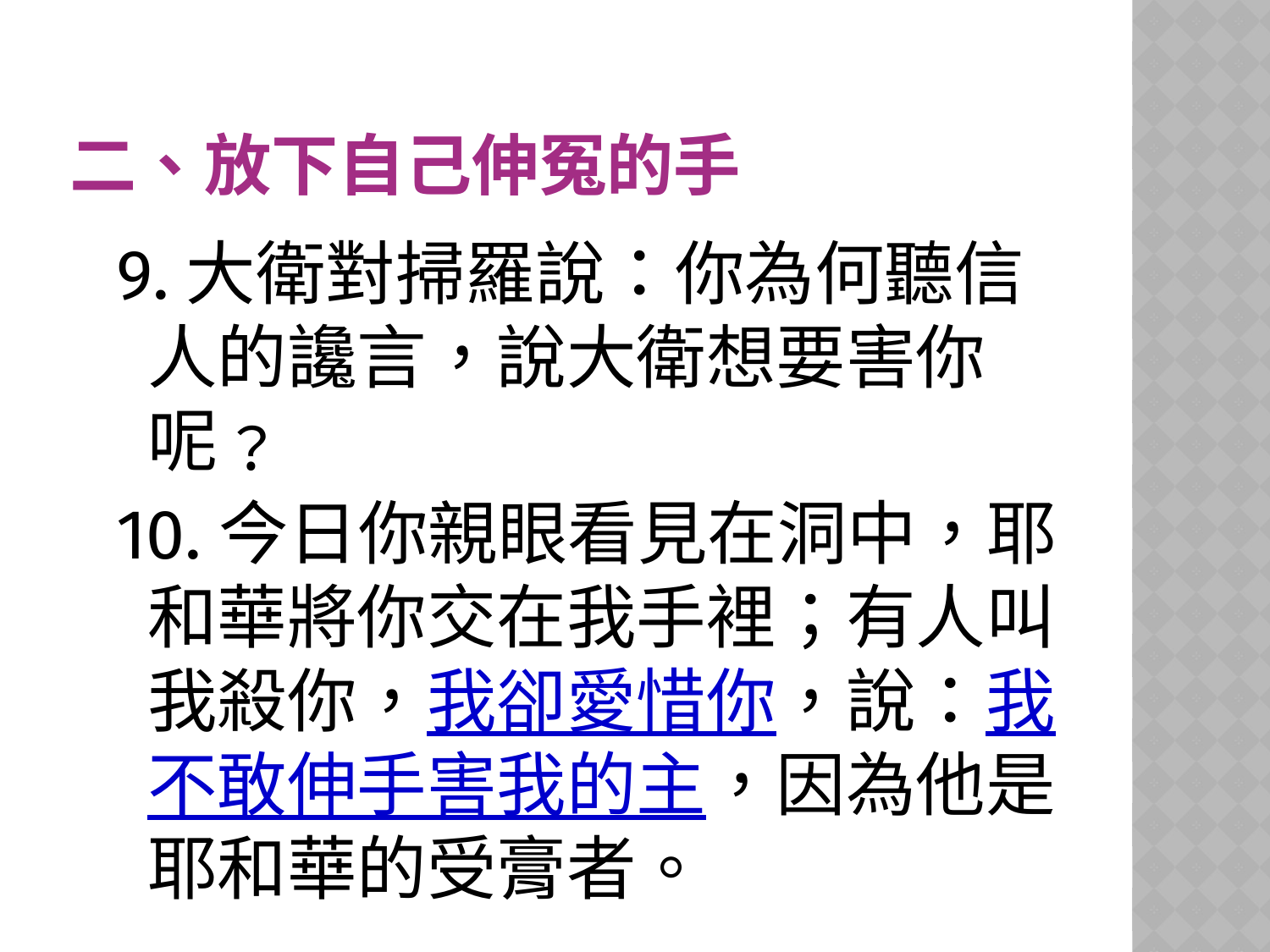

# 二、放下自己伸冤的手
9.大衛對掃羅說：你為何聽信人的讒言，說大衛想要害你呢﹖
10.今日你親眼看見在洞中，耶和華將你交在我手裡；有人叫我殺你，我卻愛惜你，說：我不敢伸手害我的主，因為他是耶和華的受膏者。